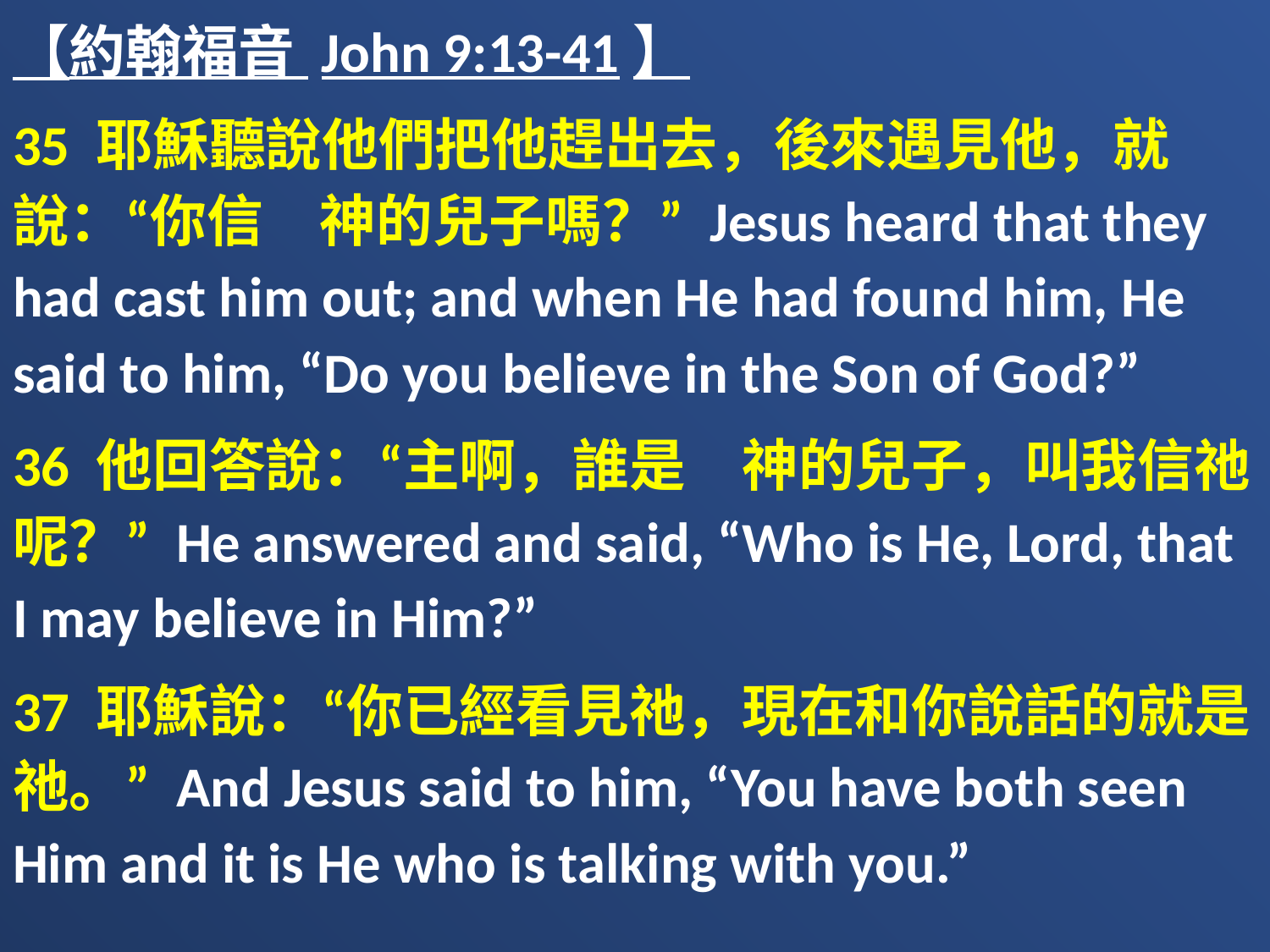

【約翰福音 John 9:13-41】
35 耶穌聽說他們把他趕出去，後來遇見他，就說：“你信　神的兒子嗎？” Jesus heard that they had cast him out; and when He had found him, He said to him, “Do you believe in the Son of God?”
36 他回答說：“主啊，誰是　神的兒子，叫我信祂呢？” He answered and said, “Who is He, Lord, that I may believe in Him?”
37 耶穌說：“你已經看見祂，現在和你說話的就是祂。” And Jesus said to him, “You have both seen Him and it is He who is talking with you.”